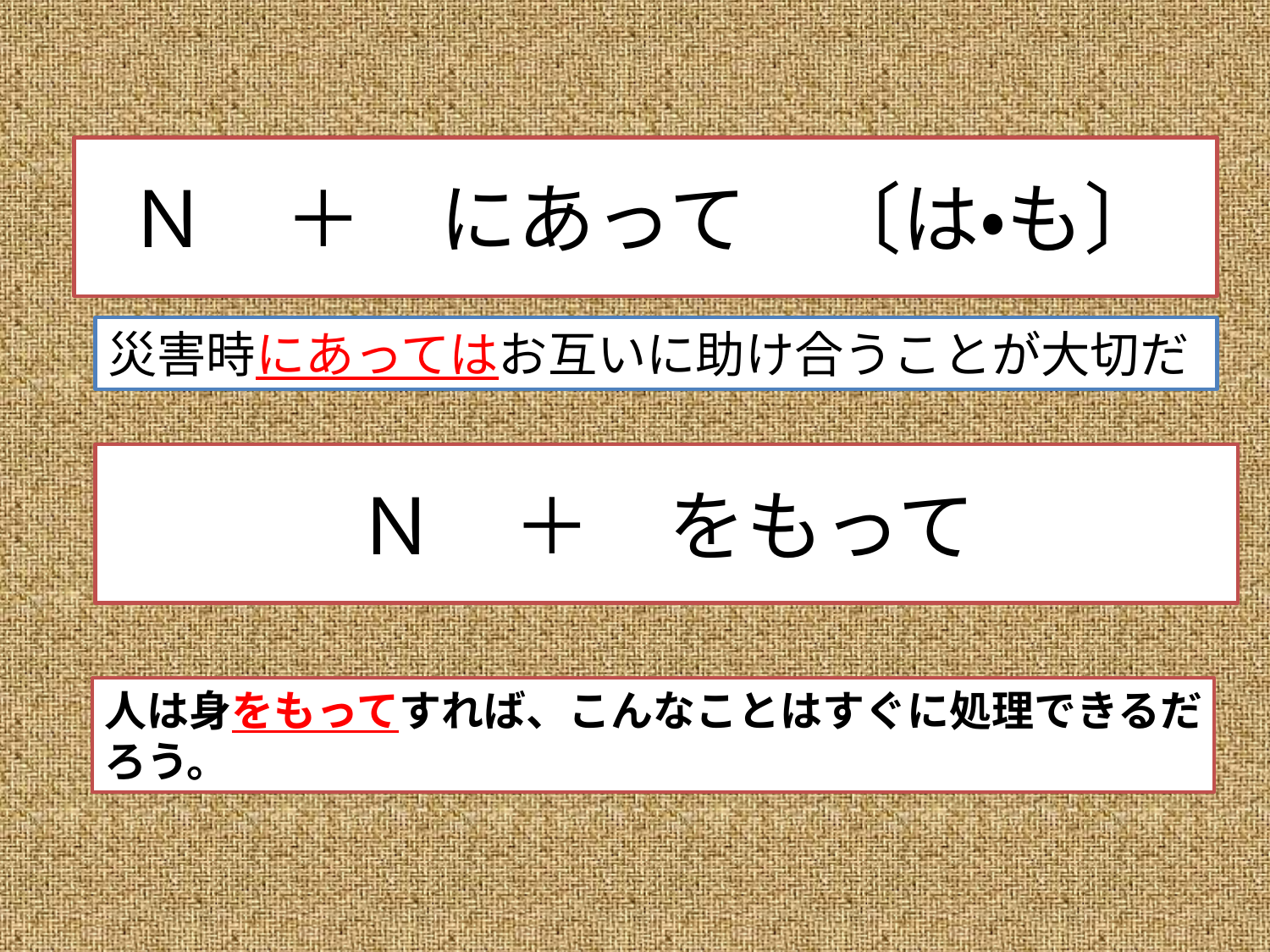

# Ｎ　＋　にあって　〔は・も〕
災害時にあってはお互いに助け合うことが大切だ
Ｎ　＋　をもって
人は身をもってすれば、こんなことはすぐに処理できるだろう。